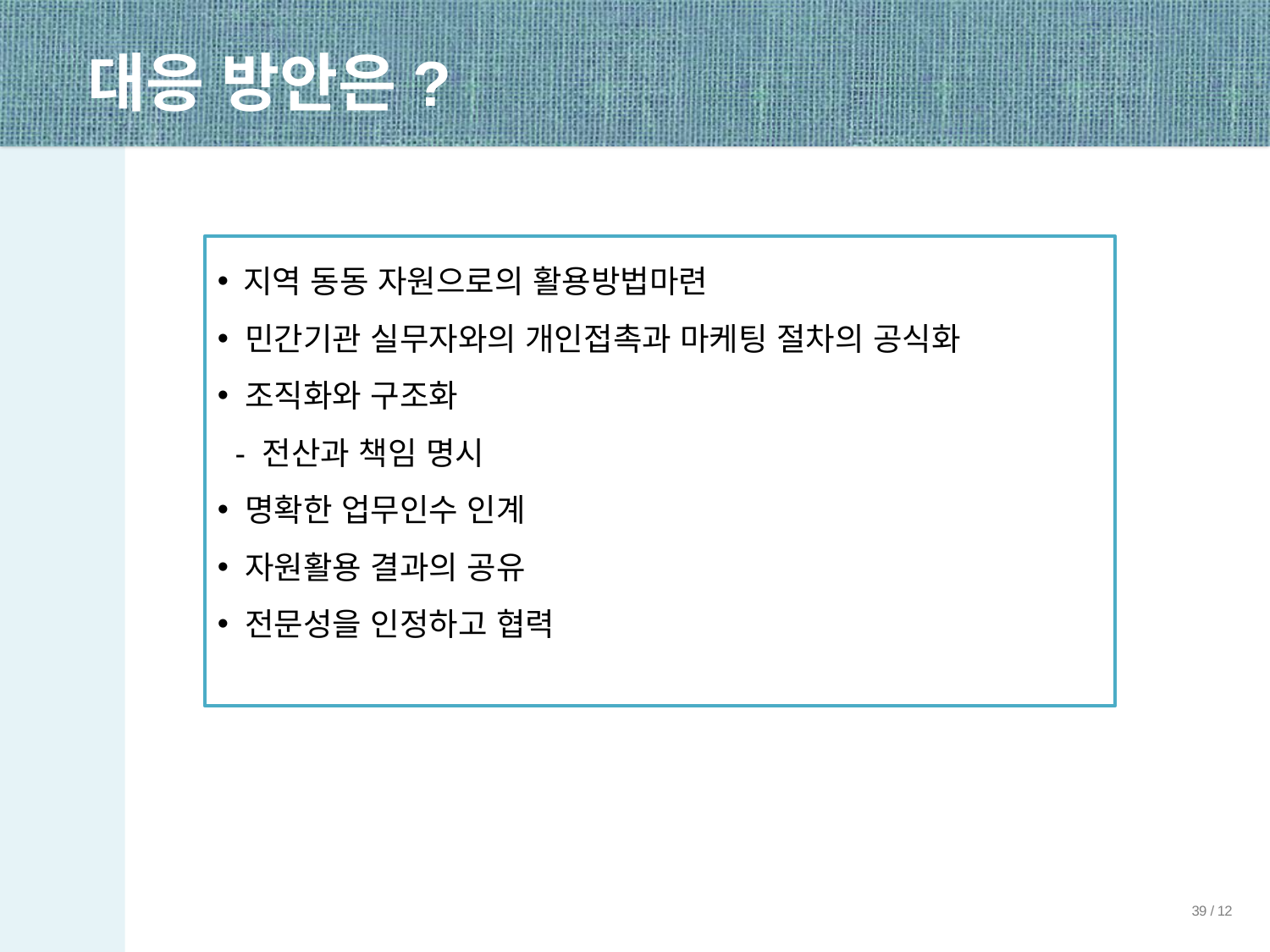

대응 방안은?
 지역 동동 자원으로의 활용방법마련
 민간기관 실무자와의 개인접촉과 마케팅 절차의 공식화
 조직화와 구조화
  - 전산과 책임 명시
 명확한 업무인수 인계
 자원활용 결과의 공유
 전문성을 인정하고 협력

39 / 12